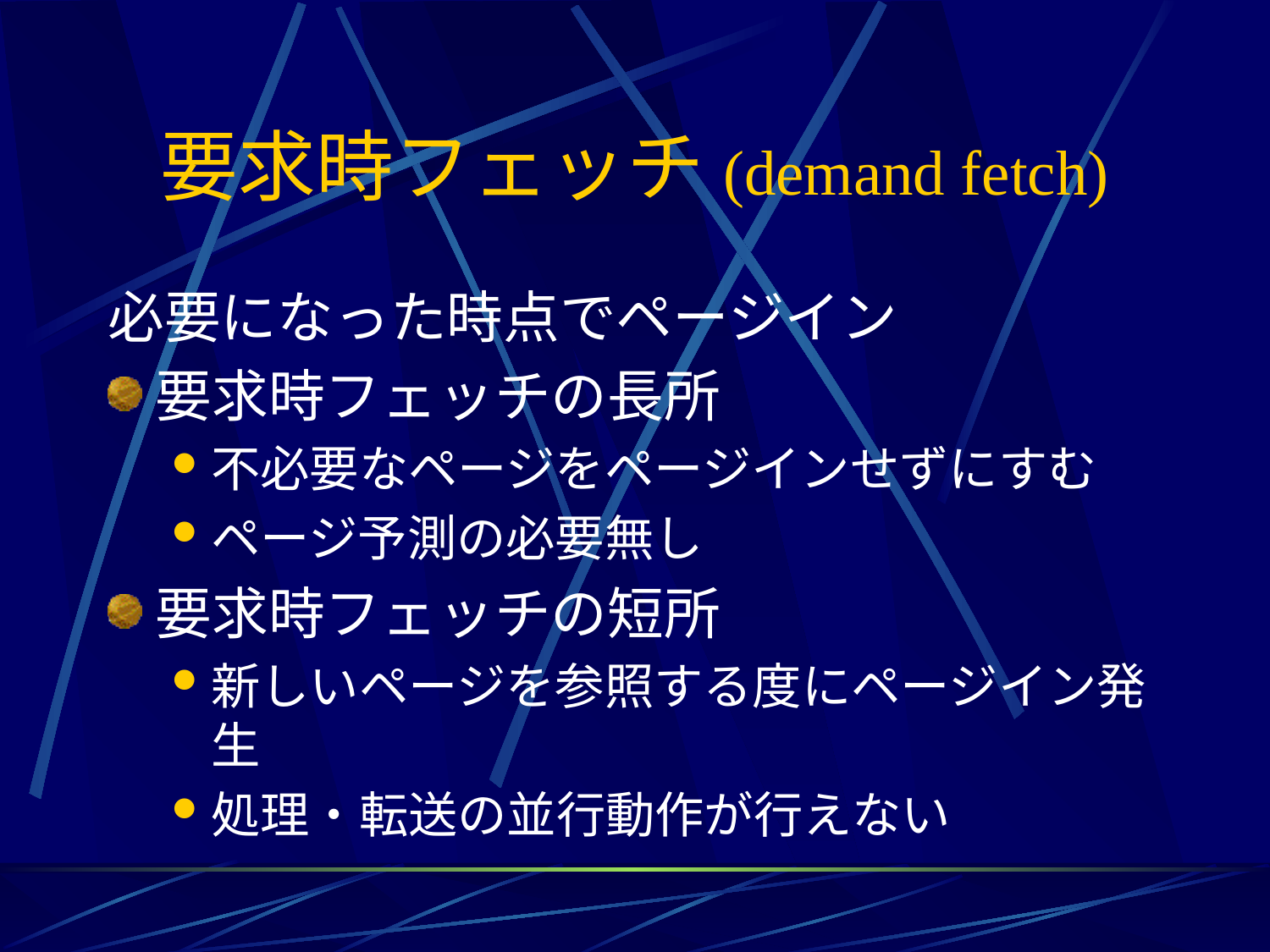

# 要求時フェッチ(demand fetch)
必要になった時点でページイン
要求時フェッチの長所
不必要なページをページインせずにすむ
ページ予測の必要無し
要求時フェッチの短所
新しいページを参照する度にページイン発生
処理・転送の並行動作が行えない